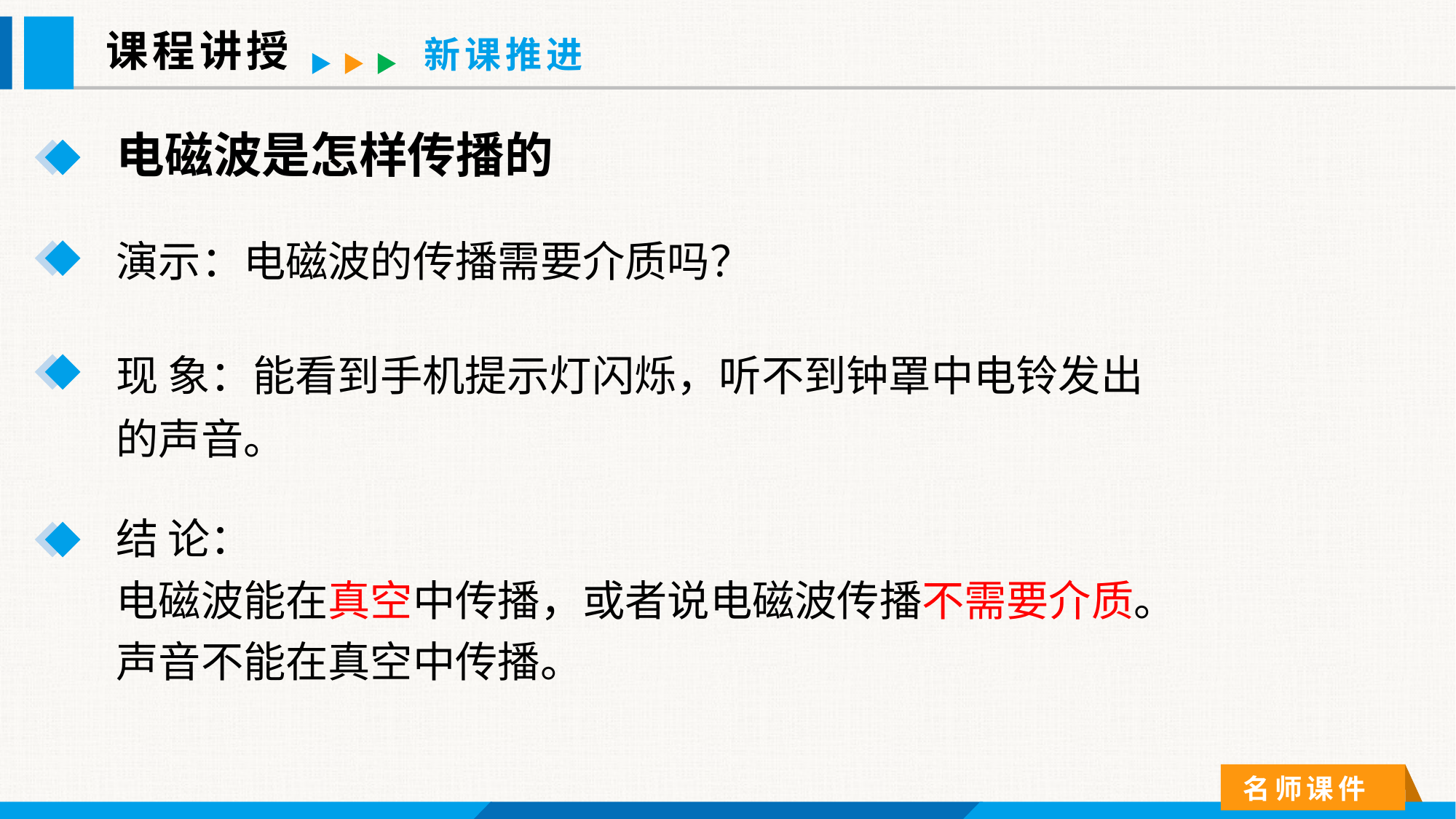

课程讲授
新课推进

电磁波是怎样传播的

演示：电磁波的传播需要介质吗？

现 象：能看到手机提示灯闪烁，听不到钟罩中电铃发出的声音。

结 论：
电磁波能在真空中传播，或者说电磁波传播不需要介质。声音不能在真空中传播。